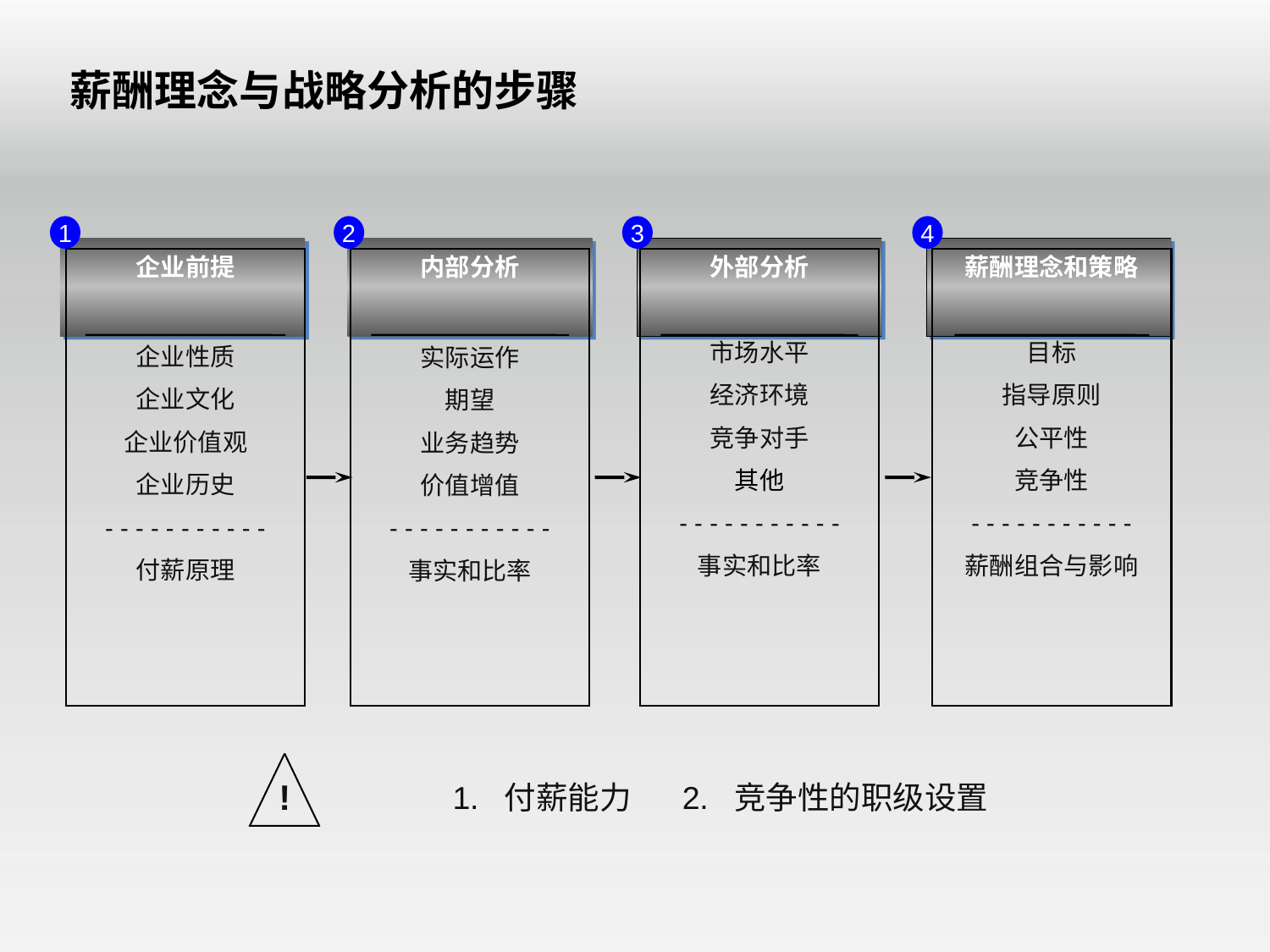

薪酬理念与战略分析的步骤
1

企业前提

企业性质
企业文化
企业价值观
企业历史
- - - - - - - - - - -
付薪原理

2

内部分析

实际运作
期望
业务趋势
价值增值
- - - - - - - - - - -
事实和比率

3

外部分析

市场水平
经济环境
竞争对手
其他
- - - - - - - - - - -
事实和比率

4

薪酬理念和策略

目标
指导原则
公平性
竞争性
- - - - - - - - - - -
薪酬组合与影响

!
1.  付薪能力      2.  竞争性的职级设置